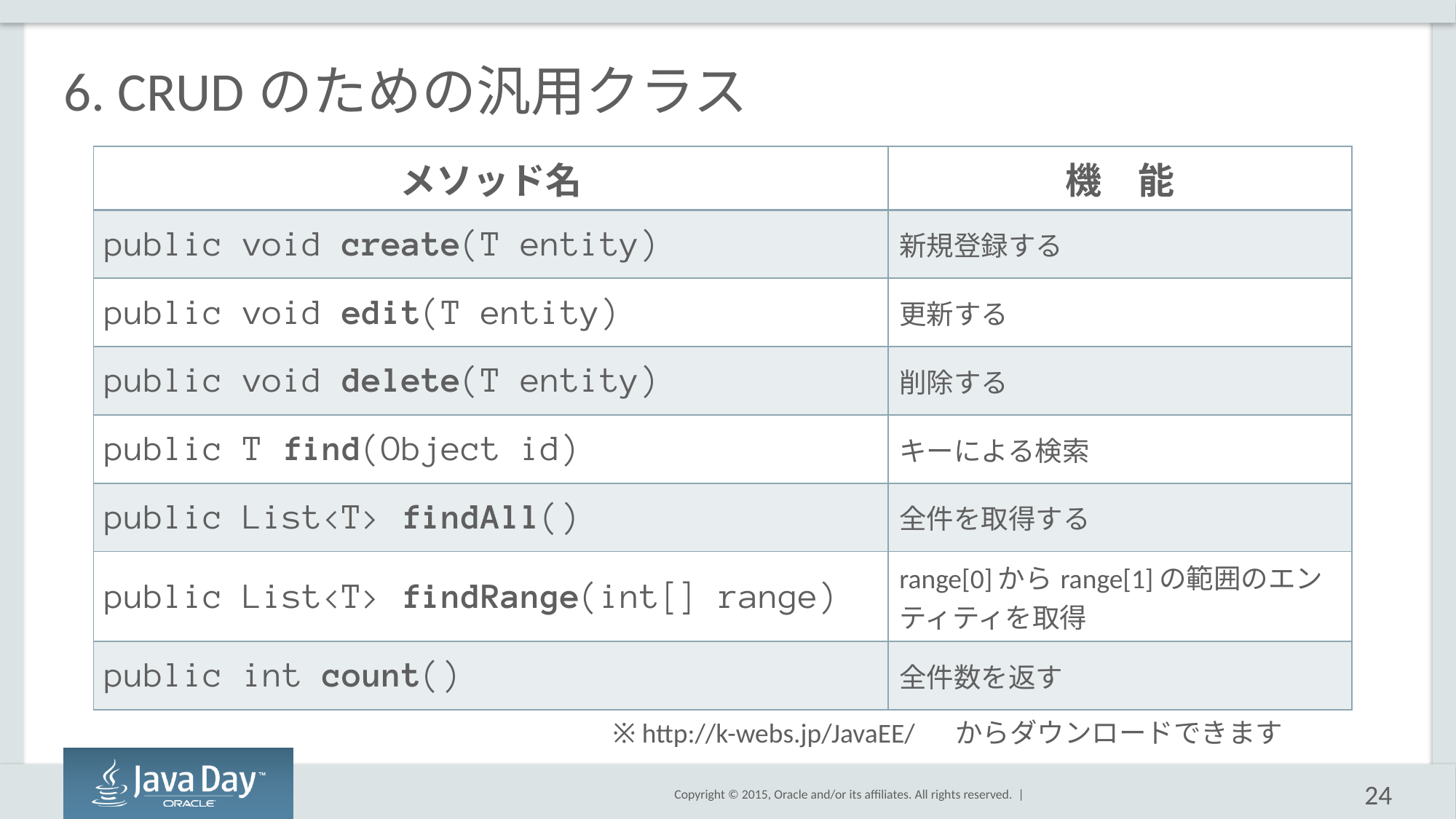

# 6. CRUDのための汎用クラス
| メソッド名 | 機　能 |
| --- | --- |
| public void create(T entity) | 新規登録する |
| public void edit(T entity) | 更新する |
| public void delete(T entity) | 削除する |
| public T find(Object id) | キーによる検索 |
| public List<T> findAll() | 全件を取得する |
| public List<T> findRange(int[] range) | range[0]からrange[1]の範囲のエンティティを取得 |
| public int count() | 全件数を返す |

※ http://k-webs.jp/JavaEE/ 　からダウンロードできます
24